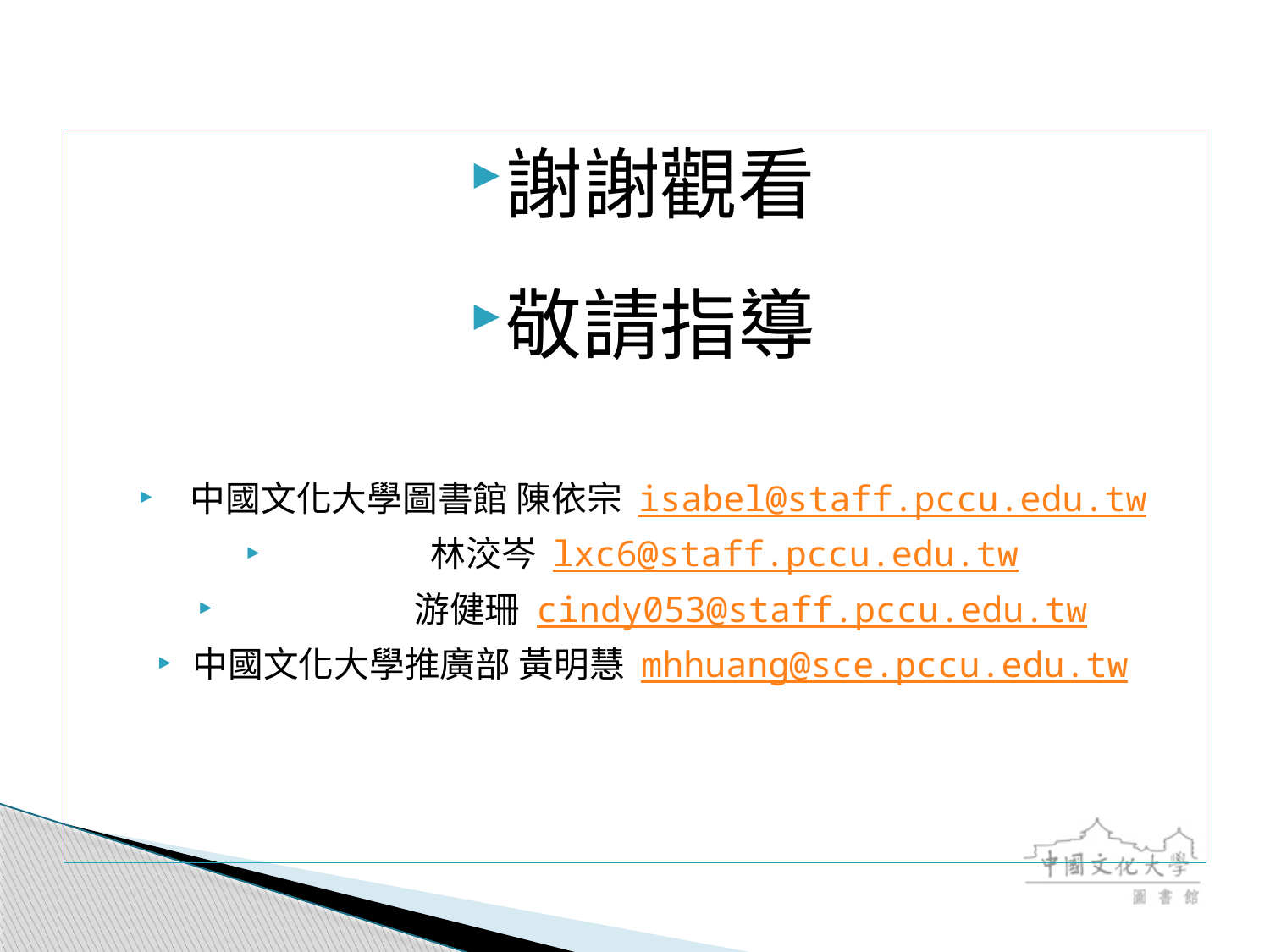

謝謝觀看

敬請指導

 中國文化大學圖書館 陳依宗 isabel@staff.pccu.edu.tw
                  林洨岑 lxc6@staff.pccu.edu.tw
                      游健珊 cindy053@staff.pccu.edu.tw
中國文化大學推廣部 黃明慧 mhhuang@sce.pccu.edu.tw